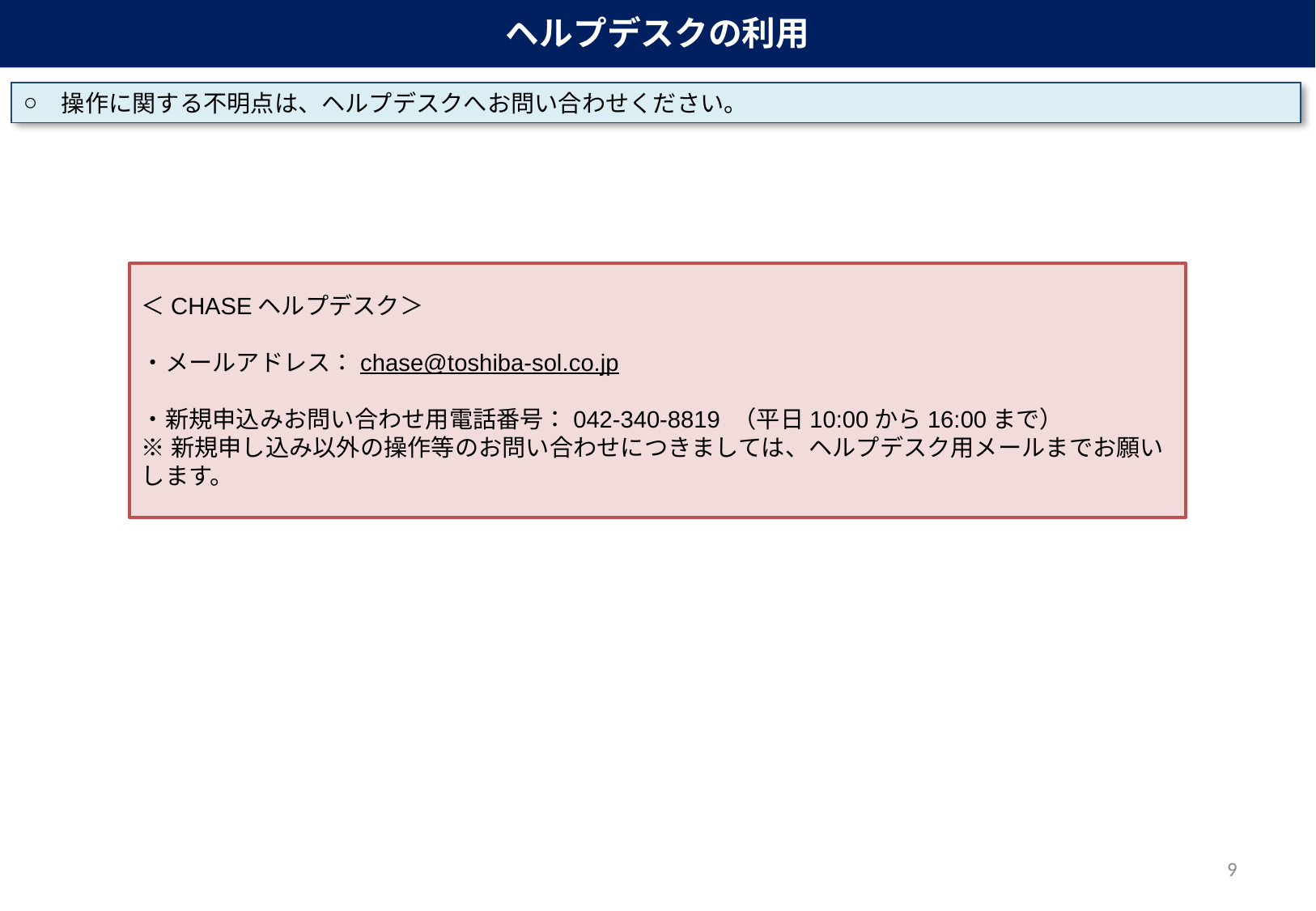

ヘルプデスクの利用
操作に関する不明点は、ヘルプデスクへお問い合わせください。

＜CHASEヘルプデスク＞

・メールアドレス：chase@toshiba-sol.co.jp

・新規申込みお問い合わせ用電話番号：042-340-8819 （平日10:00から16:00まで）
※新規申し込み以外の操作等のお問い合わせにつきましては、ヘルプデスク用メールまでお願いします。

9